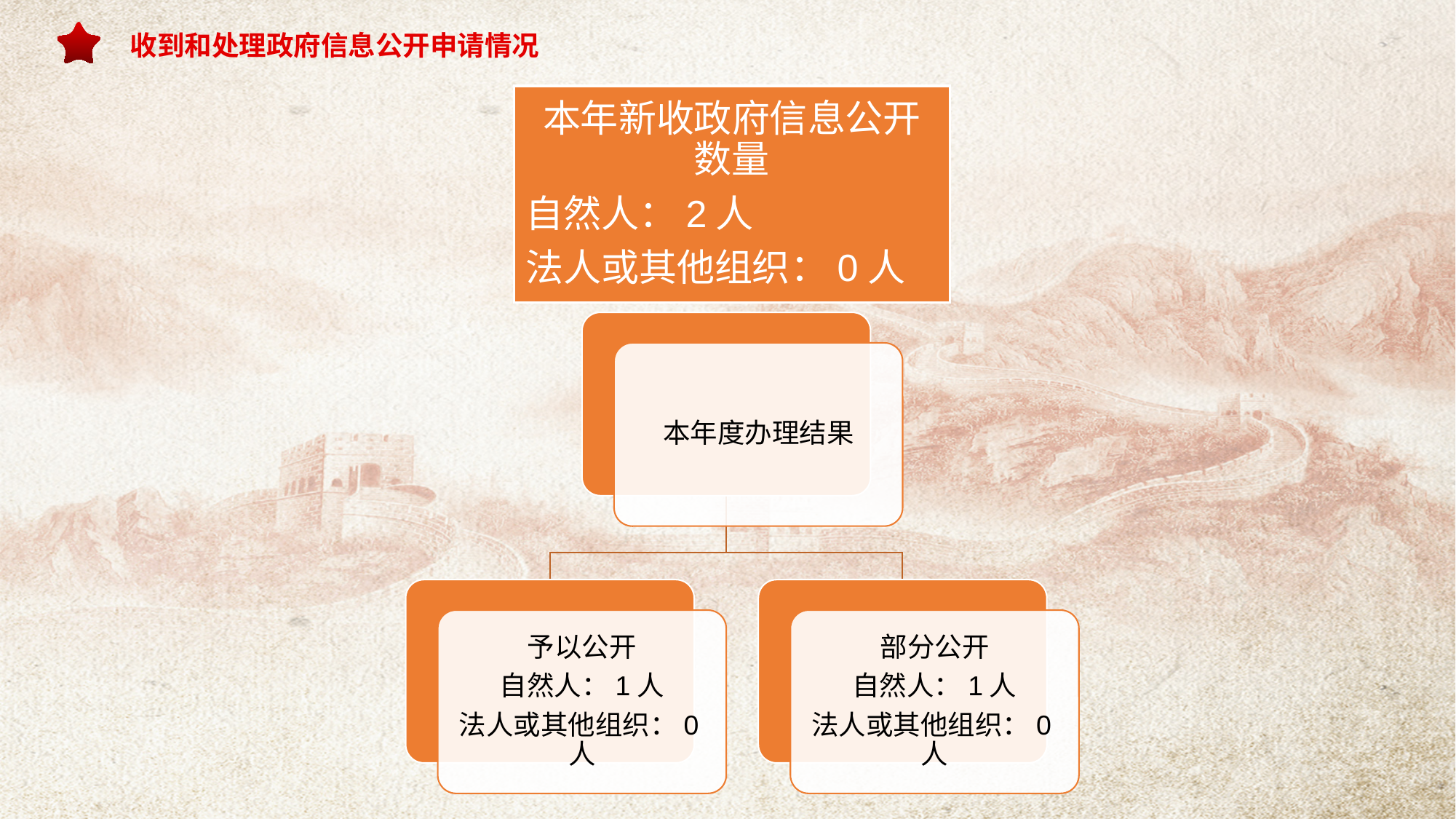

收到和处理政府信息公开申请情况
本年新收政府信息公开数量
自然人：2人
法人或其他组织：0人
本年度办理结果
予以公开
自然人：1人
法人或其他组织：0人
部分公开
自然人：1人
法人或其他组织：0人